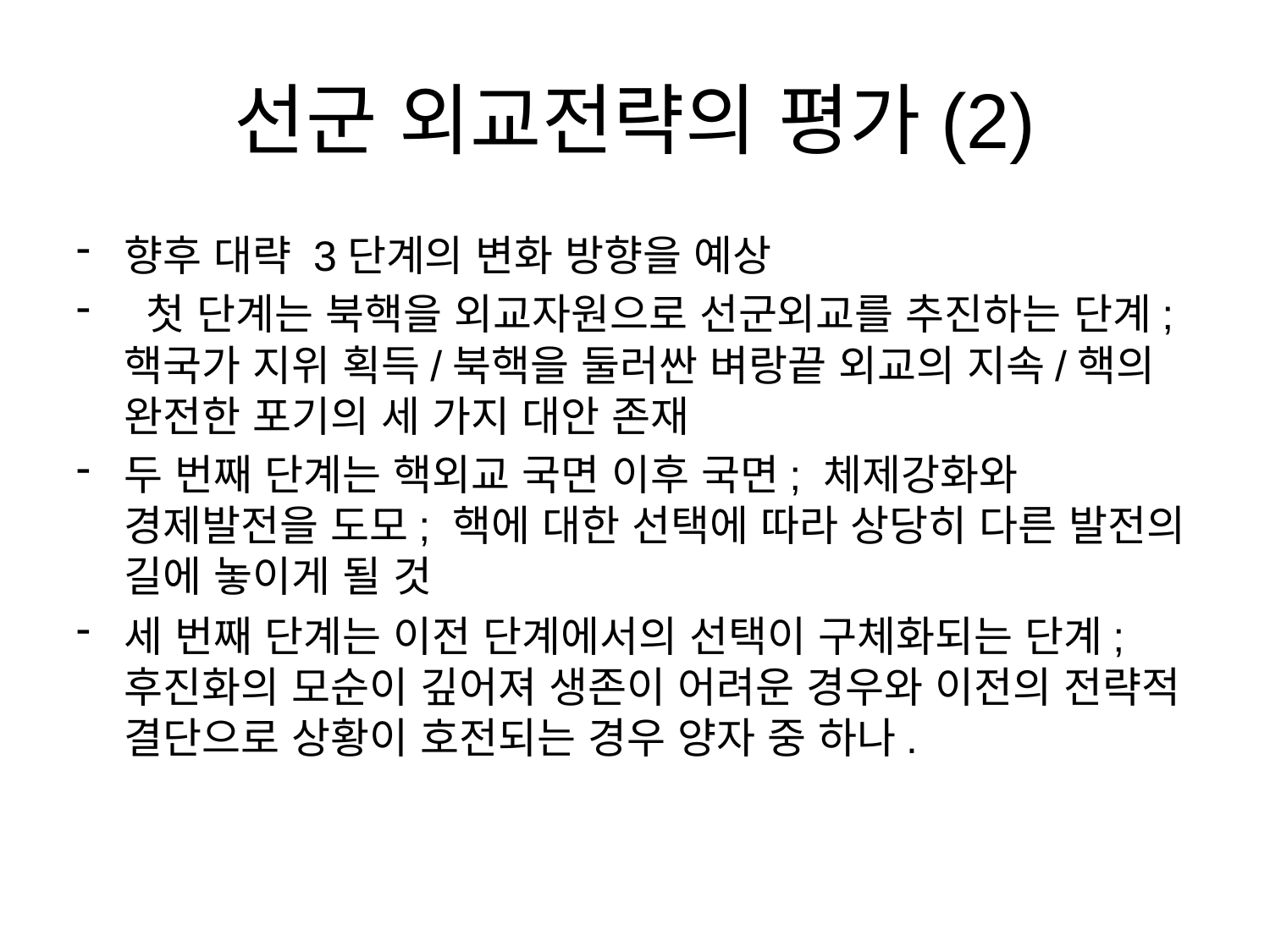

# 선군 외교전략의 평가(2)
향후 대략 3단계의 변화 방향을 예상
 첫 단계는 북핵을 외교자원으로 선군외교를 추진하는 단계; 핵국가 지위 획득/북핵을 둘러싼 벼랑끝 외교의 지속/핵의 완전한 포기의 세 가지 대안 존재
두 번째 단계는 핵외교 국면 이후 국면; 체제강화와 경제발전을 도모; 핵에 대한 선택에 따라 상당히 다른 발전의 길에 놓이게 될 것
세 번째 단계는 이전 단계에서의 선택이 구체화되는 단계; 후진화의 모순이 깊어져 생존이 어려운 경우와 이전의 전략적 결단으로 상황이 호전되는 경우 양자 중 하나.